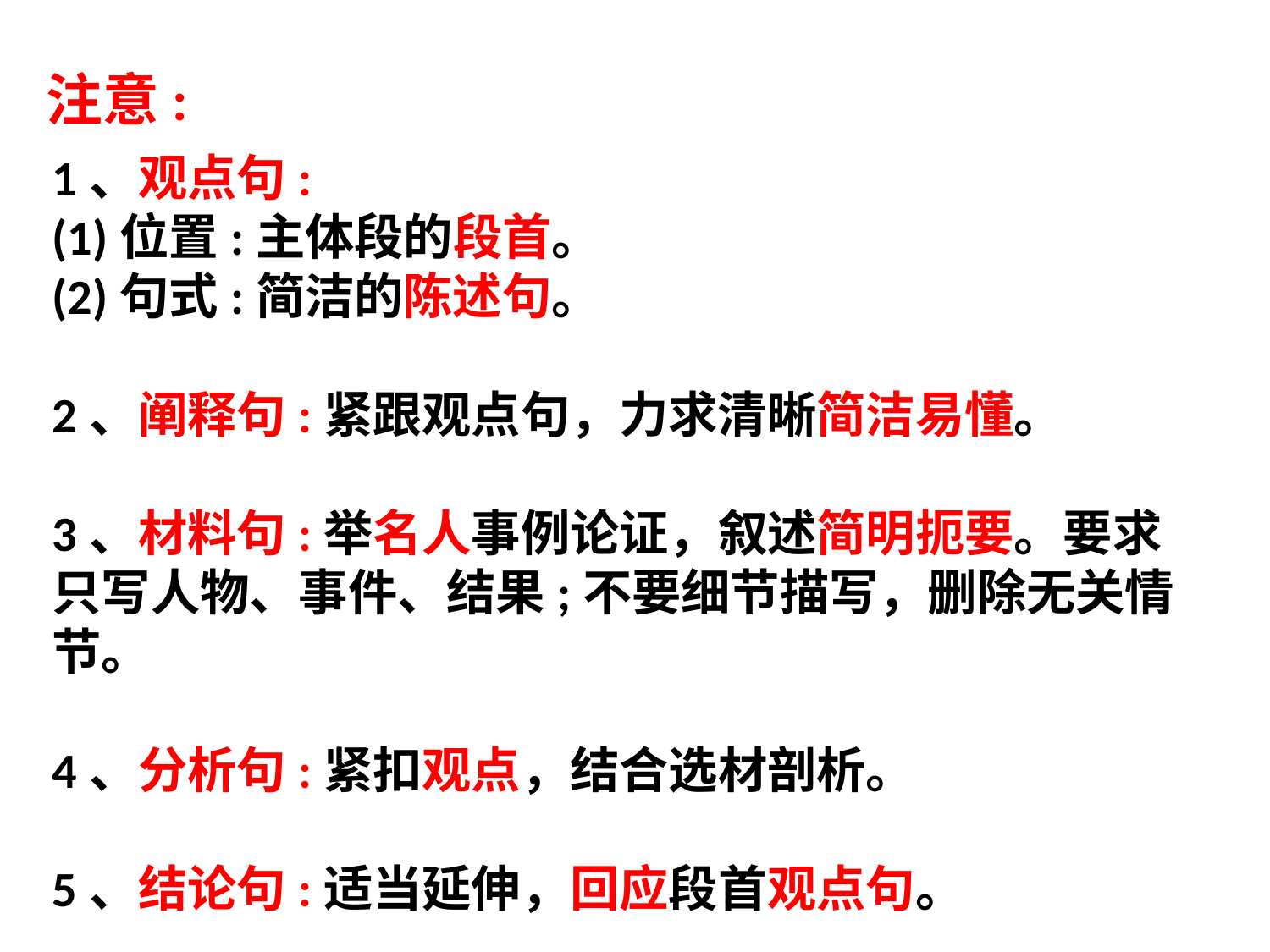

注意:
1、观点句:
(1)位置:主体段的段首。
(2)句式:简洁的陈述句。
2、阐释句:紧跟观点句，力求清晰简洁易懂。
3、材料句:举名人事例论证，叙述简明扼要。要求只写人物、事件、结果;不要细节描写，删除无关情节。
4、分析句:紧扣观点，结合选材剖析。
5、结论句:适当延伸，回应段首观点句。